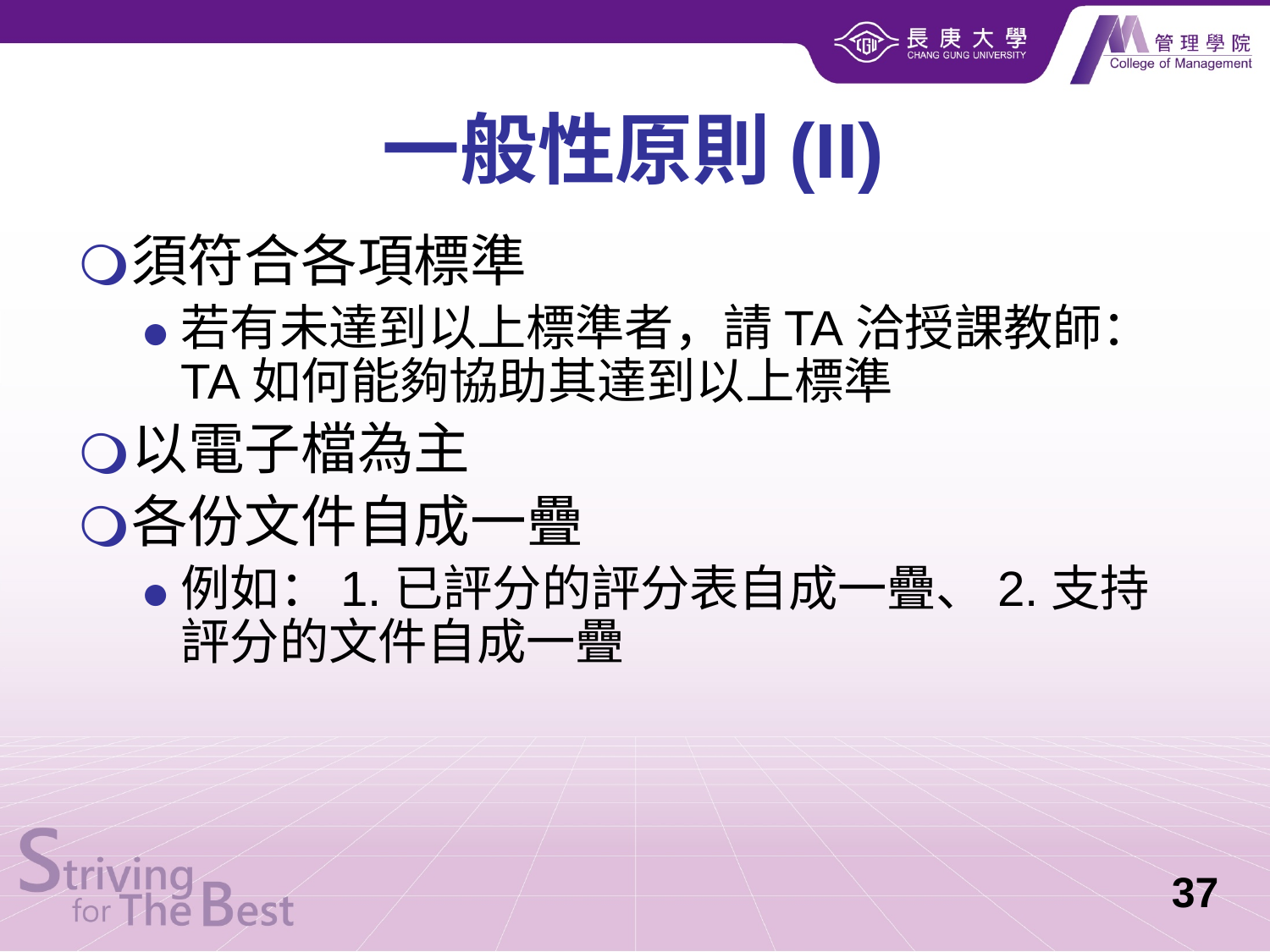

一般性原則(II)
須符合各項標準
若有未達到以上標準者，請TA洽授課教師：TA如何能夠協助其達到以上標準
以電子檔為主
各份文件自成一疊
例如：1.已評分的評分表自成一疊、2.支持評分的文件自成一疊
37